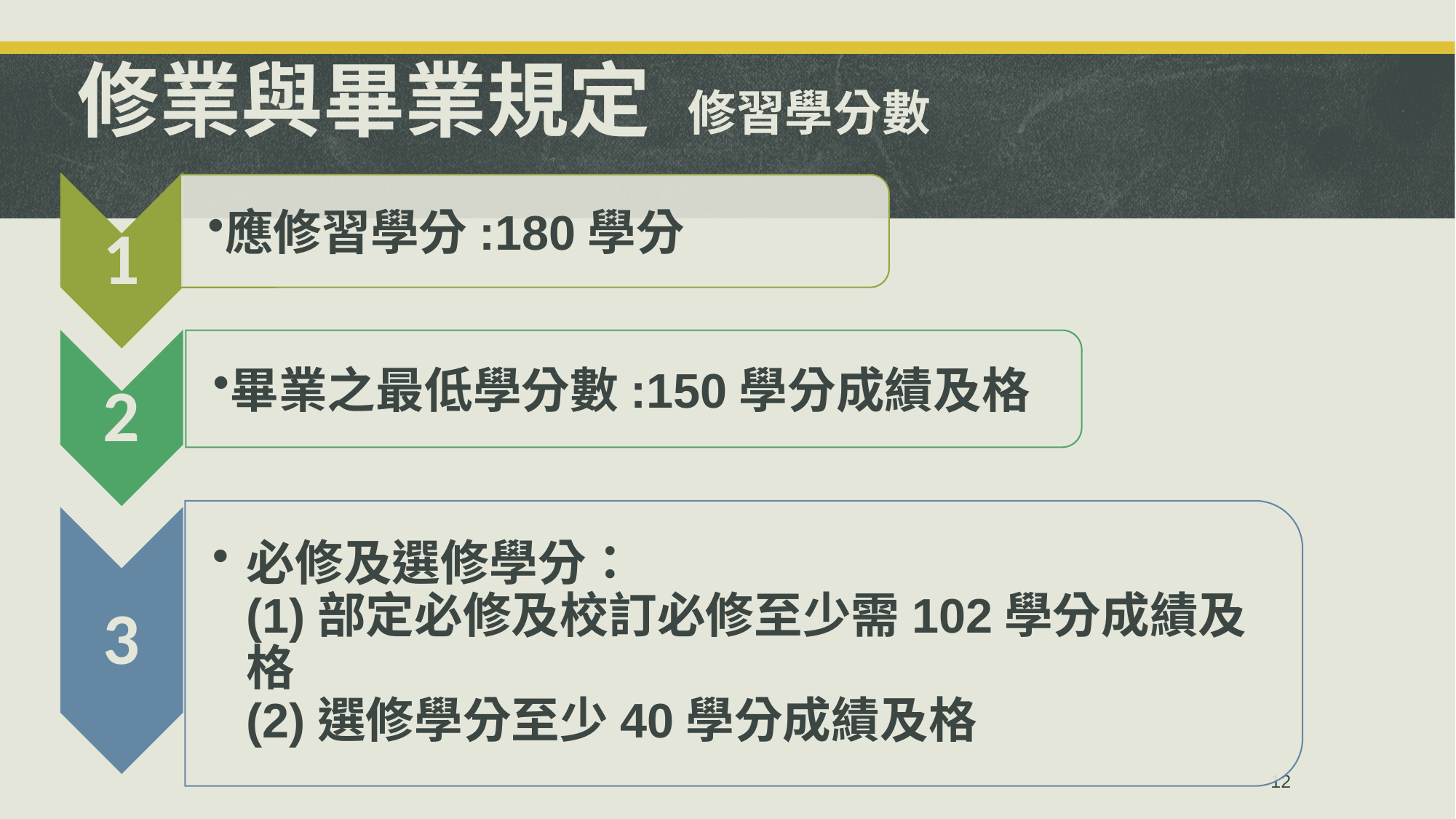

# 修業與畢業規定  修習學分數
1
應修習學分:180學分
2
畢業之最低學分數:150學分成績及格
3
必修及選修學分：
(1)部定必修及校訂必修至少需102學分成績及格
(2)選修學分至少40學分成績及格
12